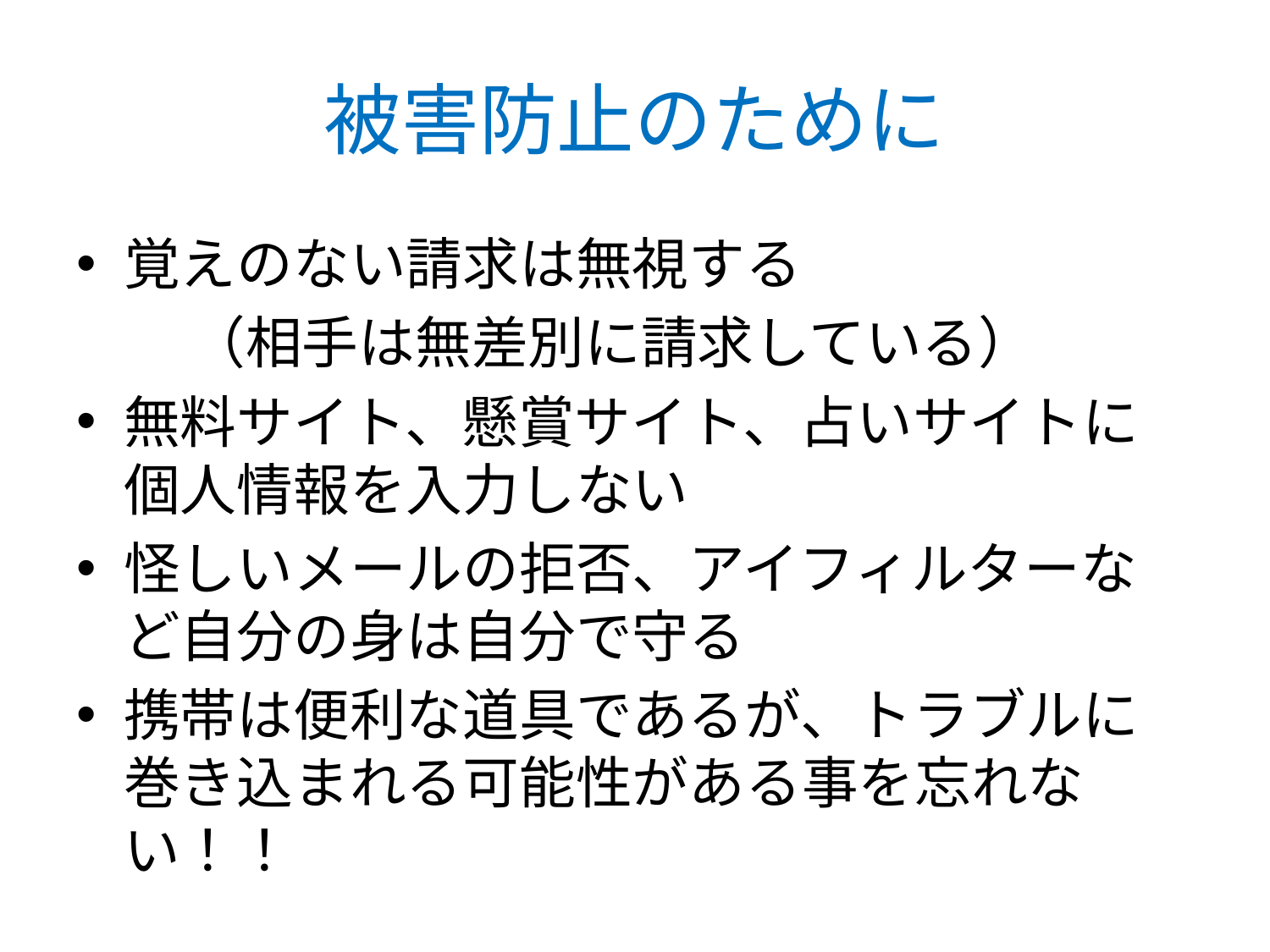

# 被害防止のために
覚えのない請求は無視する
　　（相手は無差別に請求している）
無料サイト、懸賞サイト、占いサイトに個人情報を入力しない
怪しいメールの拒否、アイフィルターなど自分の身は自分で守る
携帯は便利な道具であるが、トラブルに巻き込まれる可能性がある事を忘れない！！